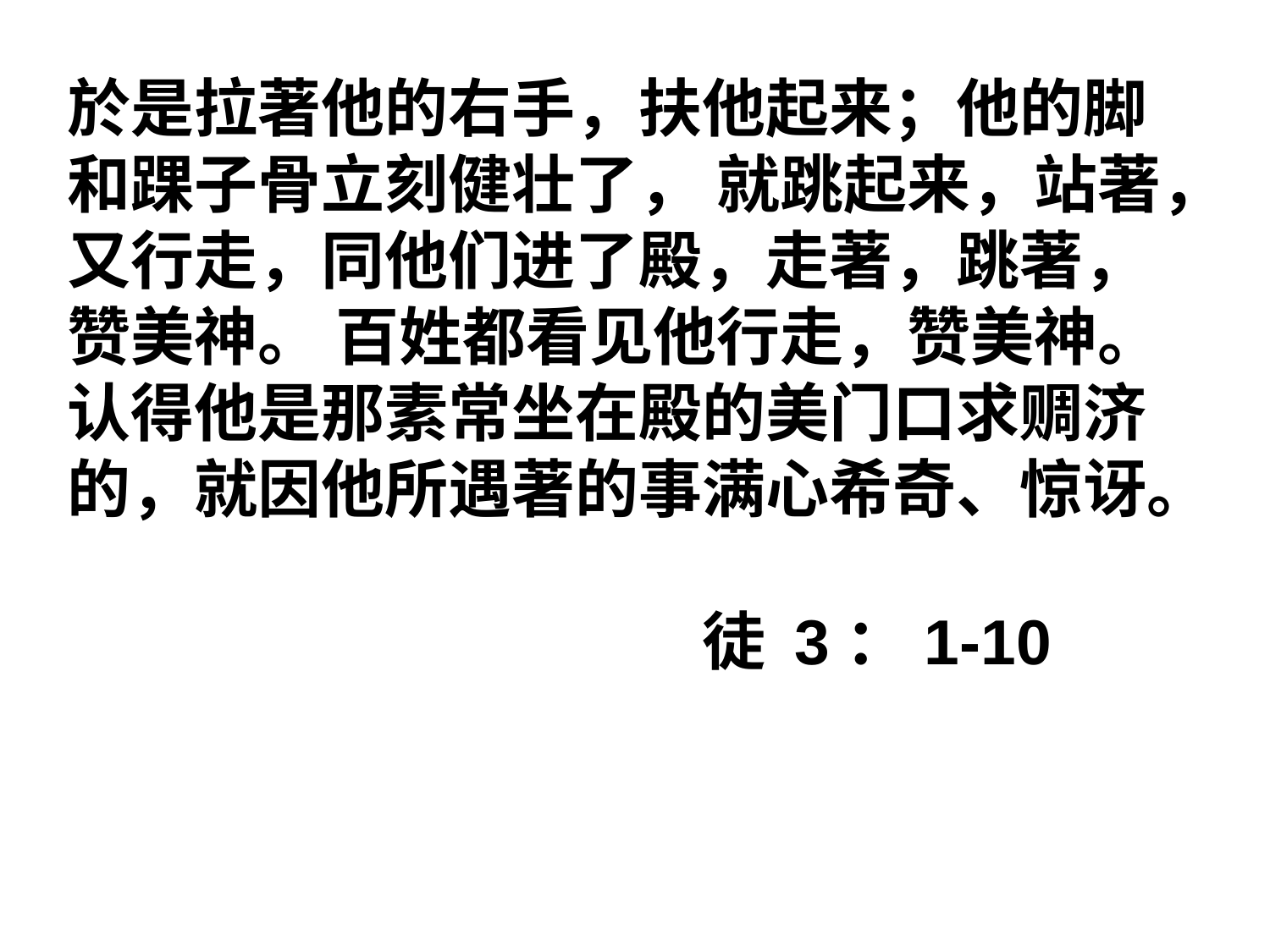

於是拉著他的右手，扶他起来；他的脚和踝子骨立刻健壮了， 就跳起来，站著，又行走，同他们进了殿，走著，跳著，赞美神。 百姓都看见他行走，赞美神。认得他是那素常坐在殿的美门口求赒济的，就因他所遇著的事满心希奇、惊讶。
					徒 3：1-10